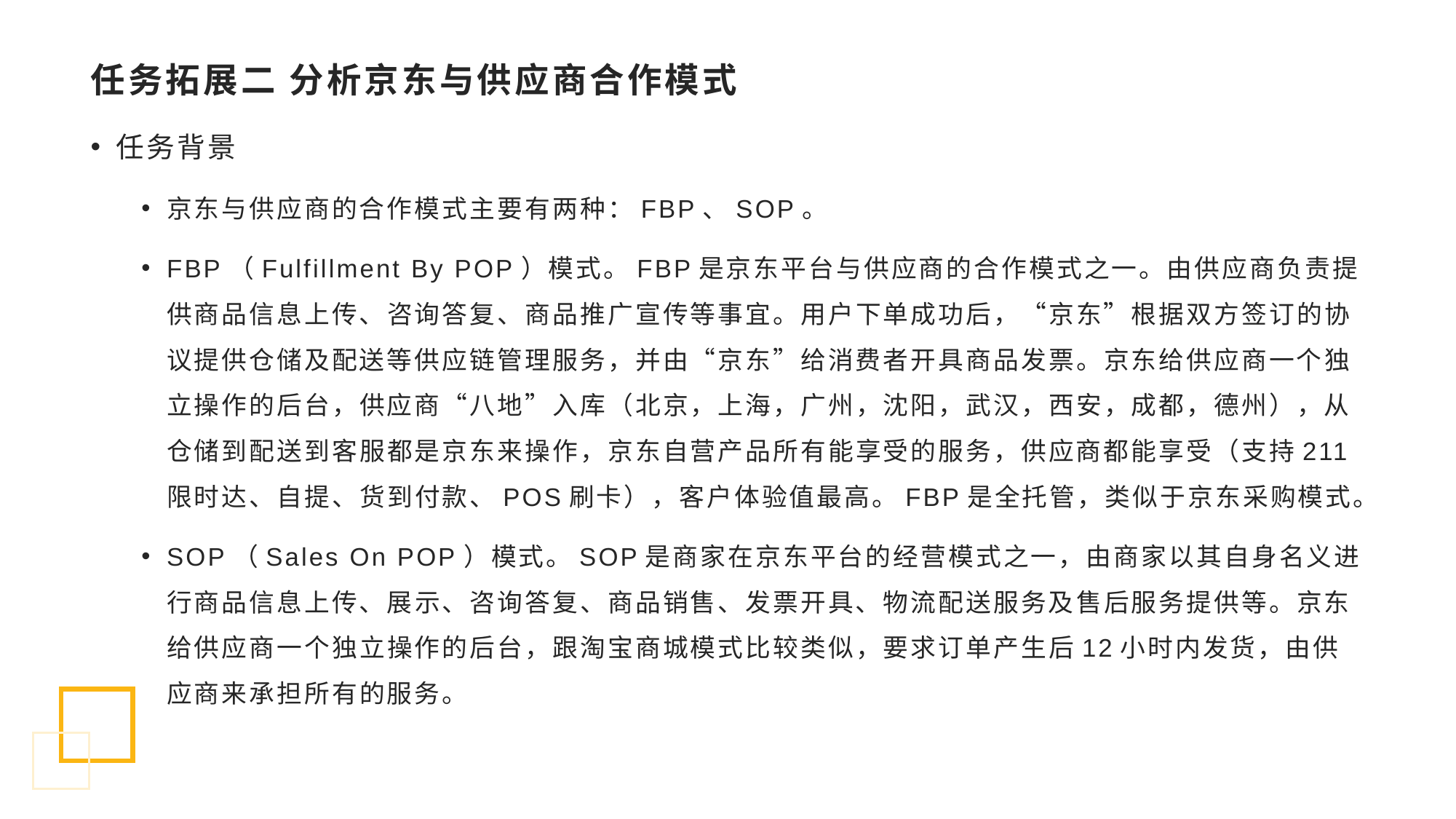

# 任务拓展二 分析京东与供应商合作模式
任务背景
京东与供应商的合作模式主要有两种：FBP、SOP。
FBP（Fulfillment By POP）模式。FBP是京东平台与供应商的合作模式之一。由供应商负责提供商品信息上传、咨询答复、商品推广宣传等事宜。用户下单成功后，“京东”根据双方签订的协议提供仓储及配送等供应链管理服务，并由“京东”给消费者开具商品发票。京东给供应商一个独立操作的后台，供应商“八地”入库（北京，上海，广州，沈阳，武汉，西安，成都，德州），从仓储到配送到客服都是京东来操作，京东自营产品所有能享受的服务，供应商都能享受（支持211限时达、自提、货到付款、POS刷卡），客户体验值最高。FBP是全托管，类似于京东采购模式。
SOP（Sales On POP）模式。SOP是商家在京东平台的经营模式之一，由商家以其自身名义进行商品信息上传、展示、咨询答复、商品销售、发票开具、物流配送服务及售后服务提供等。京东给供应商一个独立操作的后台，跟淘宝商城模式比较类似，要求订单产生后12小时内发货，由供应商来承担所有的服务。